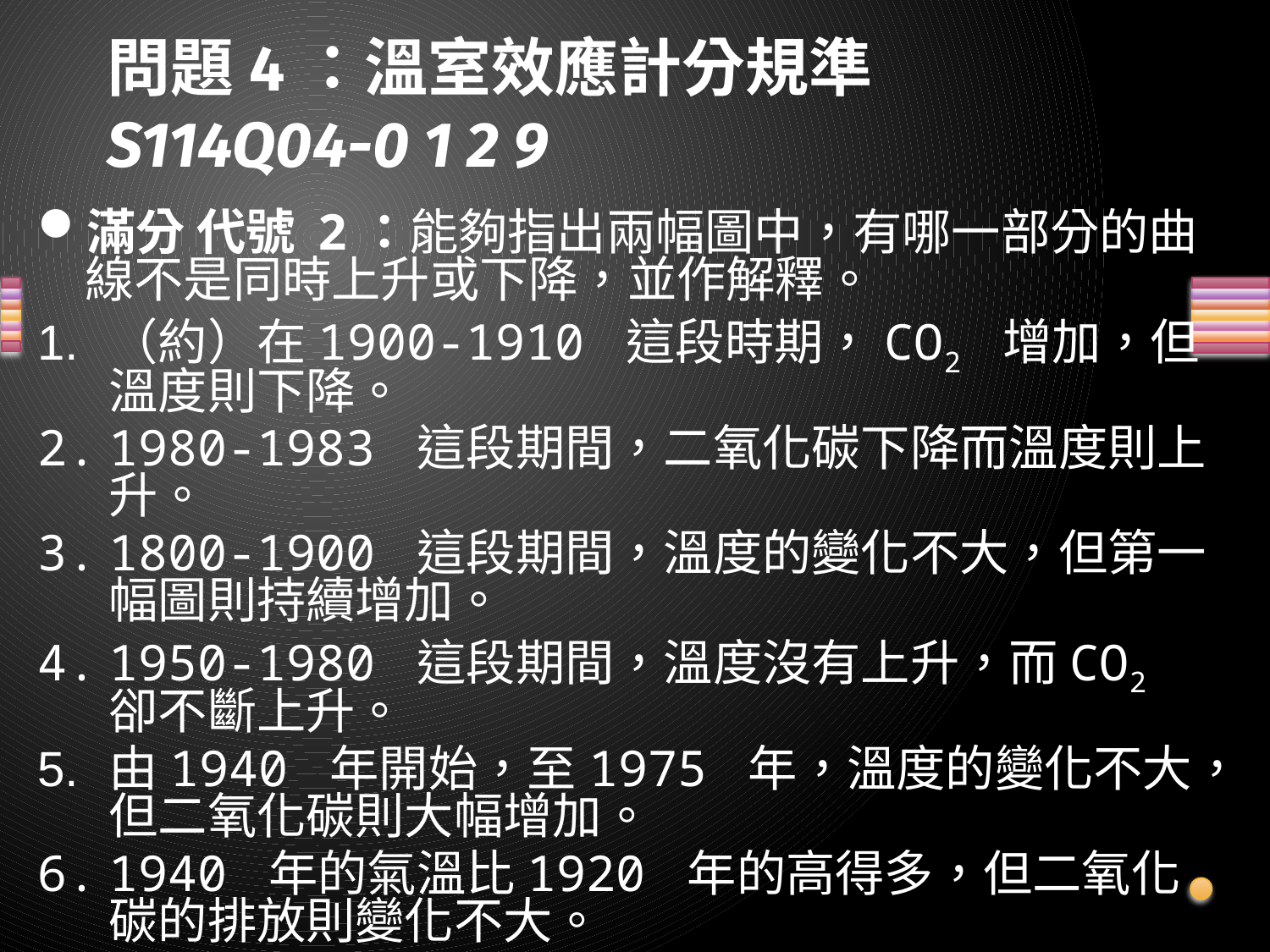

# 問題4：溫室效應計分規準 S114Q04-0 1 2 9
滿分 代號 2：能夠指出兩幅圖中，有哪一部分的曲線不是同時上升或下降，並作解釋。
（約）在1900-1910 這段時期，CO2 增加，但溫度則下降。
1980-1983 這段期間，二氧化碳下降而溫度則上升。
1800-1900 這段期間，溫度的變化不大，但第一幅圖則持續增加。
1950-1980 這段期間，溫度沒有上升，而CO2 卻不斷上升。
由1940 年開始，至1975 年，溫度的變化不大，但二氧化碳則大幅增加。
1940 年的氣溫比1920 年的高得多，但二氧化碳的排放則變化不大。